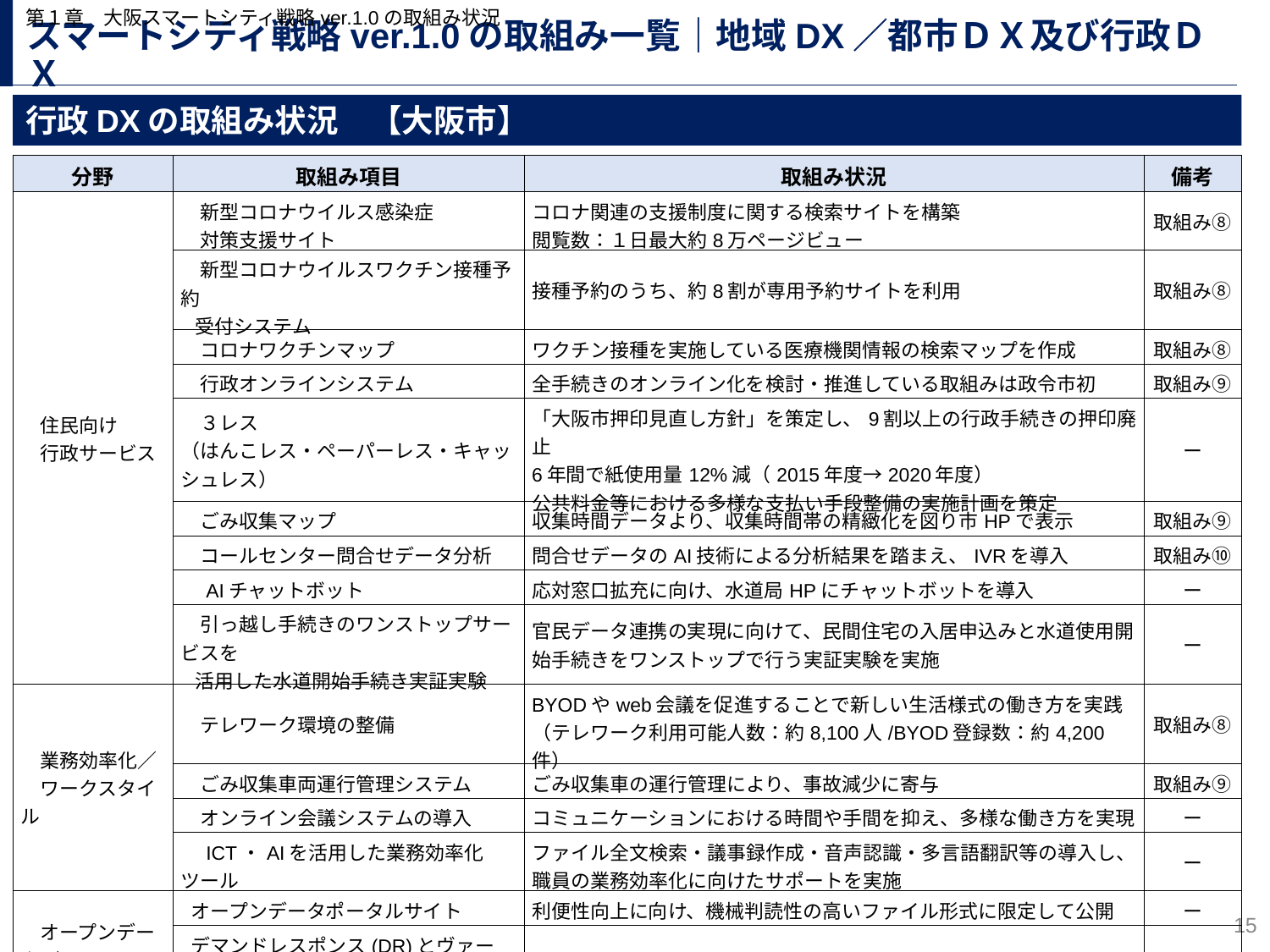

第１章　大阪スマートシティ戦略ver.1.0の取組み状況

# スマートシティ戦略ver.1.0の取組み一覧｜地域DX／都市ＤＸ及び行政ＤＸ
行政DXの取組み状況　【大阪市】
| 分野 | 取組み項目 | 取組み状況 | 備考 |
| --- | --- | --- | --- |
| 住民向け 　行政サービス | 新型コロナウイルス感染症 　対策支援サイト | コロナ関連の支援制度に関する検索サイトを構築 閲覧数：１日最大約8万ページビュー | 取組み⑧ |
|  | 新型コロナウイルスワクチン接種予約 受付システム | 接種予約のうち、約8割が専用予約サイトを利用 | 取組み⑧ |
|  | コロナワクチンマップ | ワクチン接種を実施している医療機関情報の検索マップを作成 | 取組み⑧ |
|  | 行政オンラインシステム | 全手続きのオンライン化を検討・推進している取組みは政令市初 | 取組み⑨ |
|  | ３レス （はんこレス・ペーパーレス・キャッシュレス） | 「大阪市押印見直し方針」を策定し、9割以上の行政手続きの押印廃止 6年間で紙使用量12%減（2015年度→2020年度） 公共料金等における多様な支払い手段整備の実施計画を策定 | ー |
|  | ごみ収集マップ | 収集時間データより、収集時間帯の精緻化を図り市HPで表示 | 取組み⑨ |
|  | コールセンター問合せデータ分析 | 問合せデータのAI技術による分析結果を踏まえ、IVRを導入 | 取組み⑩ |
|  | AIチャットボット | 応対窓口拡充に向け、水道局HPにチャットボットを導入 | ー |
|  | 引っ越し手続きのワンストップサービスを 活用した水道開始手続き実証実験 | 官民データ連携の実現に向けて、民間住宅の入居申込みと水道使用開始手続きをワンストップで行う実証実験を実施 | ー |
| 業務効率化／ 　ワークスタイル | テレワーク環境の整備 | BYODやweb会議を促進することで新しい生活様式の働き方を実践 （テレワーク利用可能人数：約8,100人/BYOD登録数：約4,200件） | 取組み⑧ |
|  | ごみ収集車両運行管理システム | ごみ収集車の運行管理により、事故減少に寄与 | 取組み⑨ |
|  | オンライン会議システムの導入 | コミュニケーションにおける時間や手間を抑え、多様な働き方を実現 | ー |
|  | ICT・AIを活用した業務効率化ツール | ファイル全文検索・議事録作成・音声認識・多言語翻訳等の導入し、職員の業務効率化に向けたサポートを実施 | ー |
| オープンデータ／ 　データ利活用 | オープンデータポータルサイト | 利便性向上に向け、機械判読性の高いファイル形式に限定して公開 | ー |
|  | デマンドレスポンス(DR)とヴァーチャル パワープラント(VPP)にかかる実証実験 | 電力需要の平準化と電力供給の安定化に向けたヴァーチャルパワープラント（VPP）やエネルギーに関する都市OSの検証を実施 | ー |
15